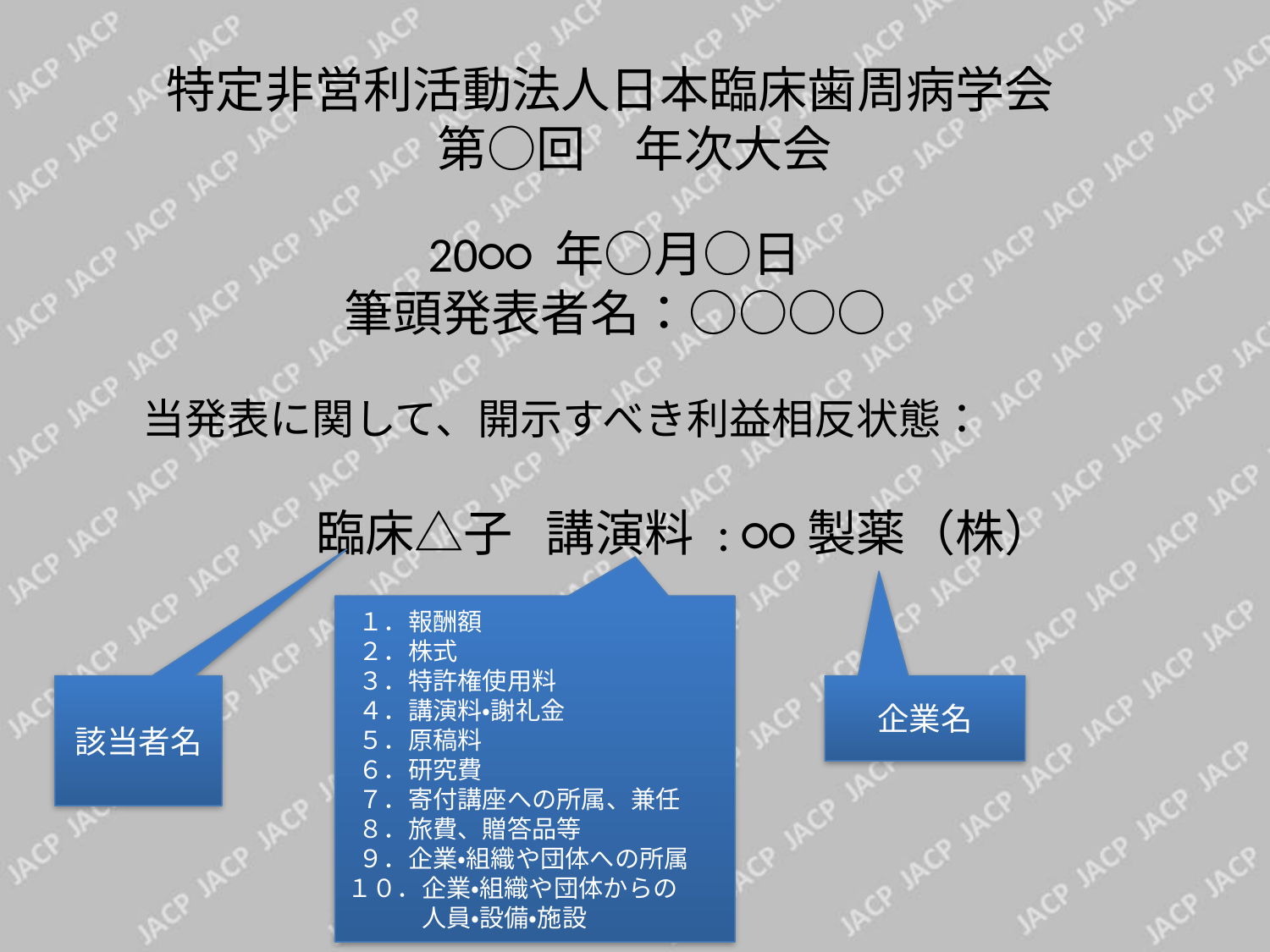

# 特定非営利活動法人日本臨床歯周病学会
第○回　年次大会
20○○ 年○月○日
筆頭発表者名：○○○○
当発表に関して、開示すべき利益相反状態：
臨床△子   講演料 : ○○製薬（株）
 １．報酬額
 ２．株式
 ３．特許権使用料
 ４．講演料・謝礼金
 ５．原稿料
 ６．研究費
 ７．寄付講座への所属、兼任
 ８．旅費、贈答品等
 ９．企業・組織や団体への所属
１０．企業・組織や団体からの
　　　人員・設備・施設
該当者名
企業名